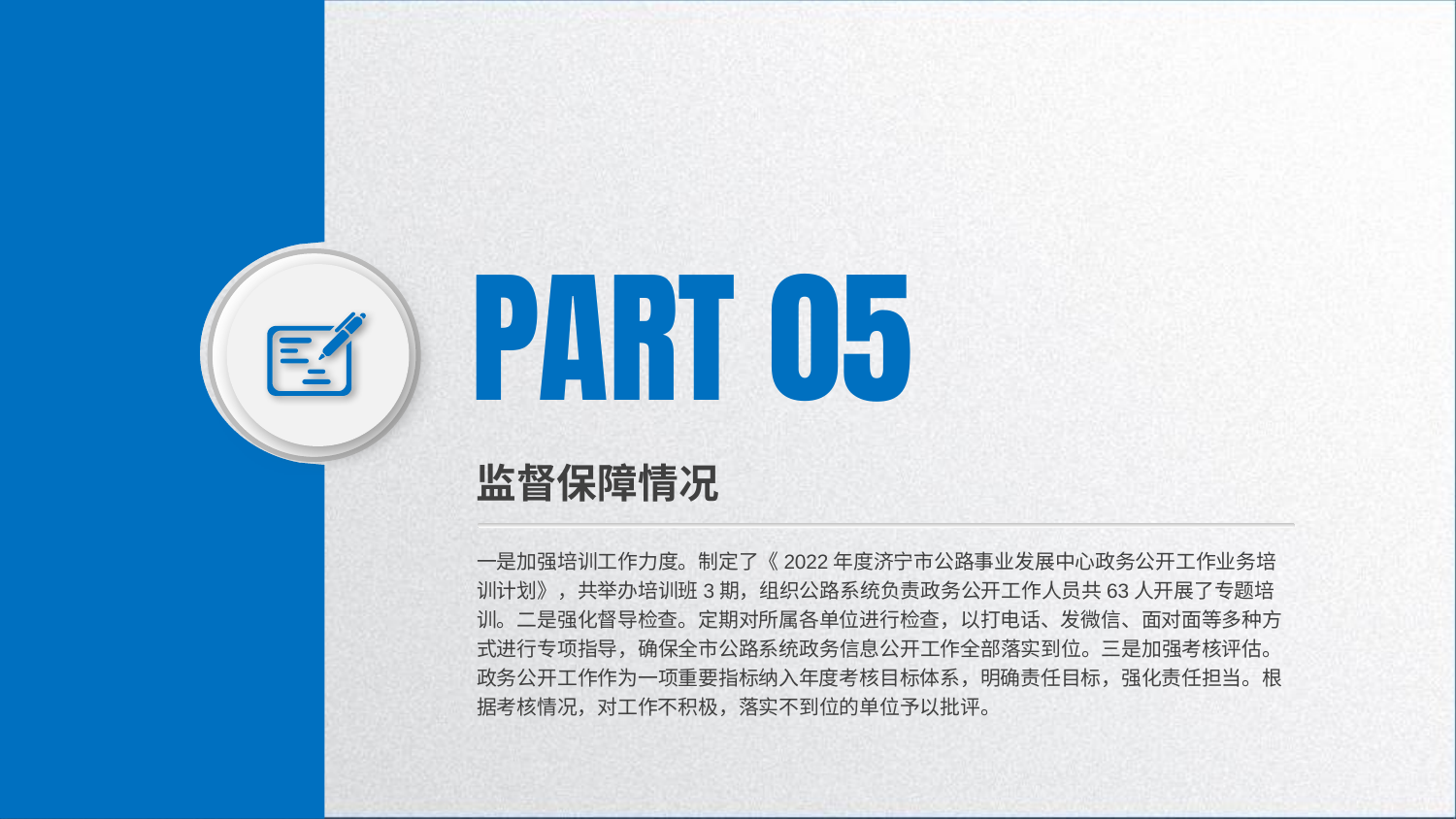

PART 05

监督保障情况

一是加强培训工作力度。制定了《2022年度济宁市公路事业发展中心政务公开工作业务培训计划》，共举办培训班3期，组织公路系统负责政务公开工作人员共63人开展了专题培训。二是强化督导检查。定期对所属各单位进行检查，以打电话、发微信、面对面等多种方式进行专项指导，确保全市公路系统政务信息公开工作全部落实到位。三是加强考核评估。政务公开工作作为一项重要指标纳入年度考核目标体系，明确责任目标，强化责任担当。根据考核情况，对工作不积极，落实不到位的单位予以批评。